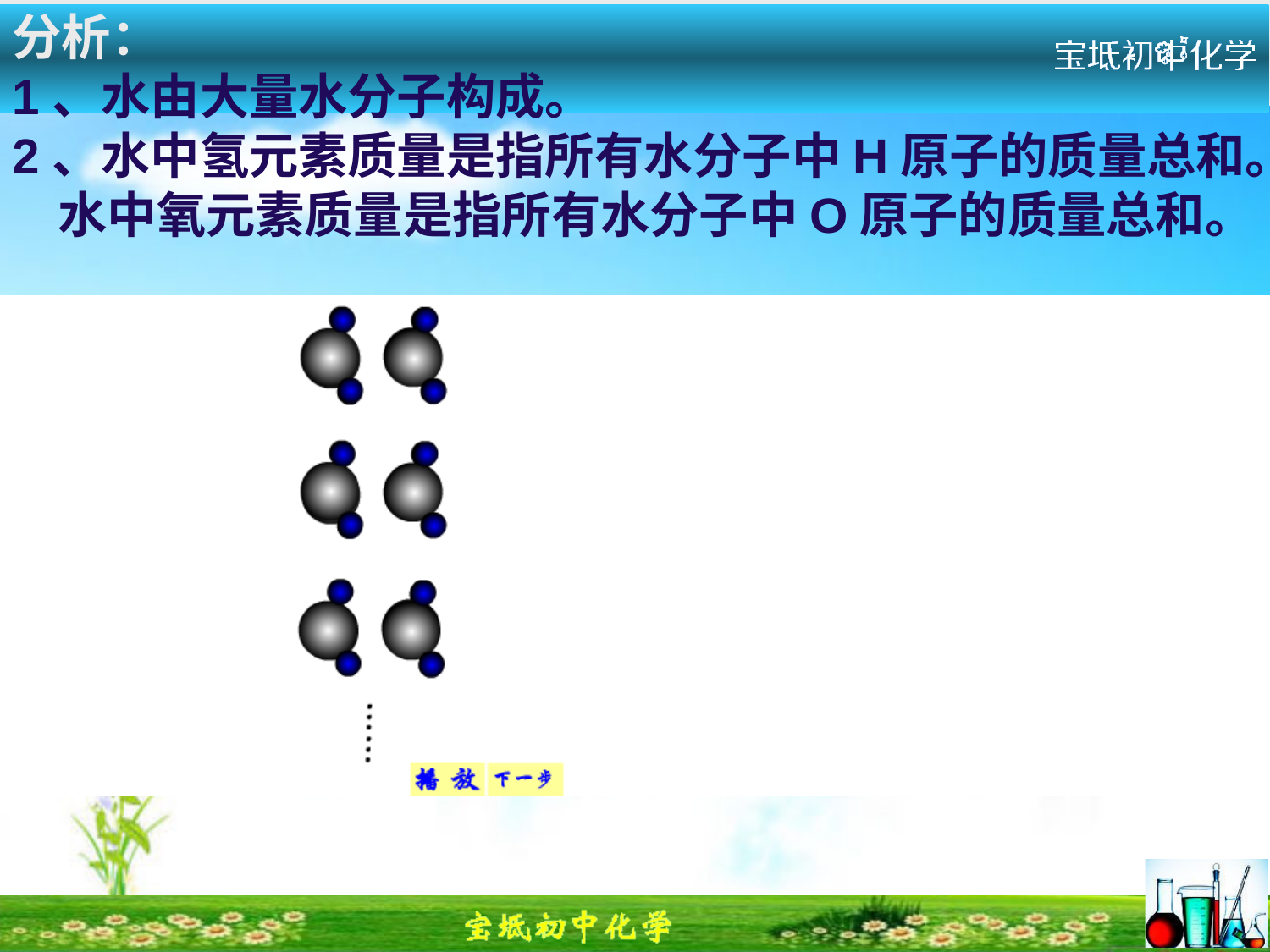

分析：
1、水由大量水分子构成。
2、水中氢元素质量是指所有水分子中H原子的质量总和。
   水中氧元素质量是指所有水分子中O原子的质量总和。